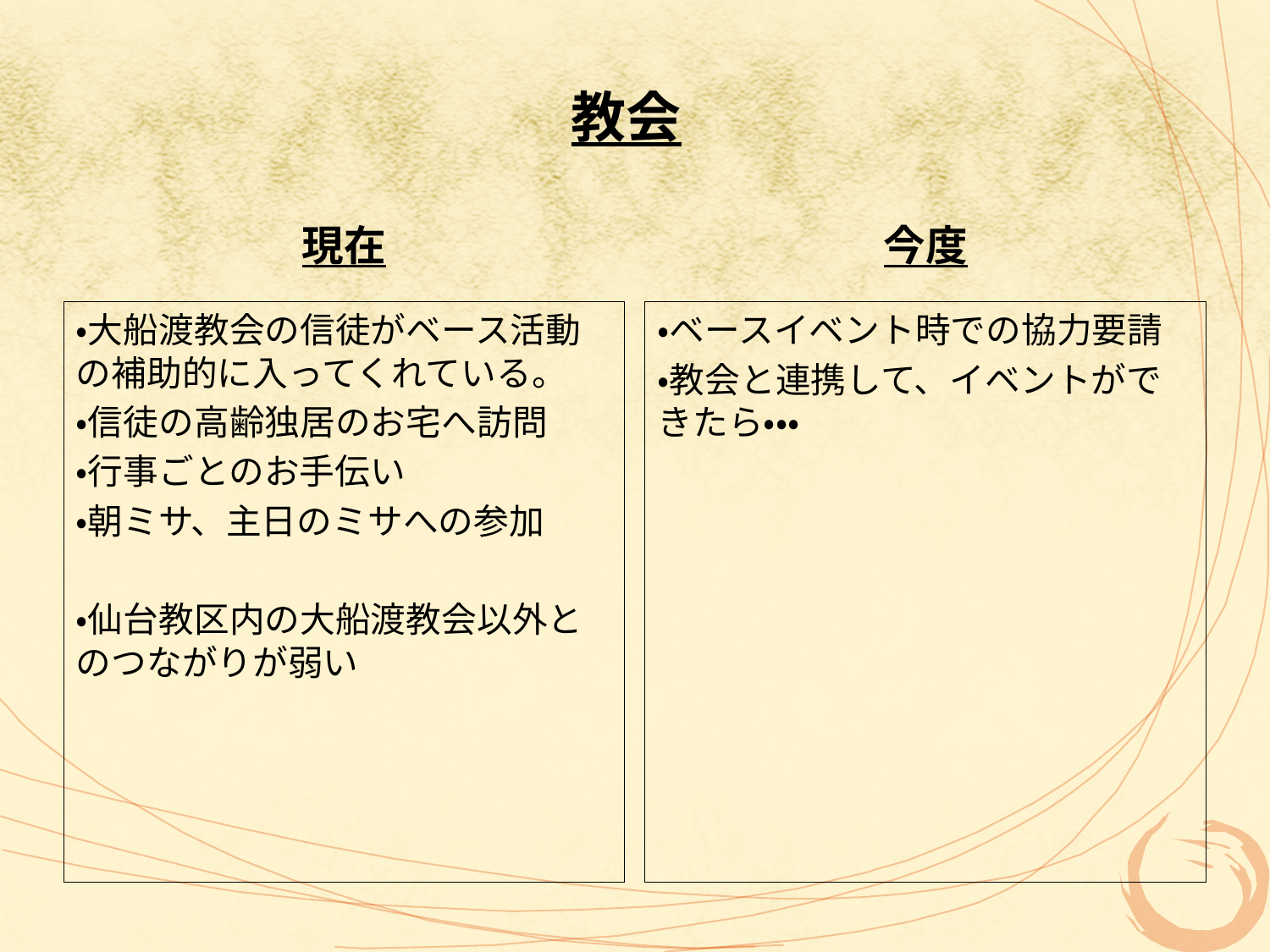

# 教会
現在
今度
・大船渡教会の信徒がベース活動の補助的に入ってくれている。
・信徒の高齢独居のお宅へ訪問
・行事ごとのお手伝い
・朝ミサ、主日のミサへの参加

・仙台教区内の大船渡教会以外とのつながりが弱い

・ベースイベント時での協力要請
・教会と連携して、イベントができたら・・・